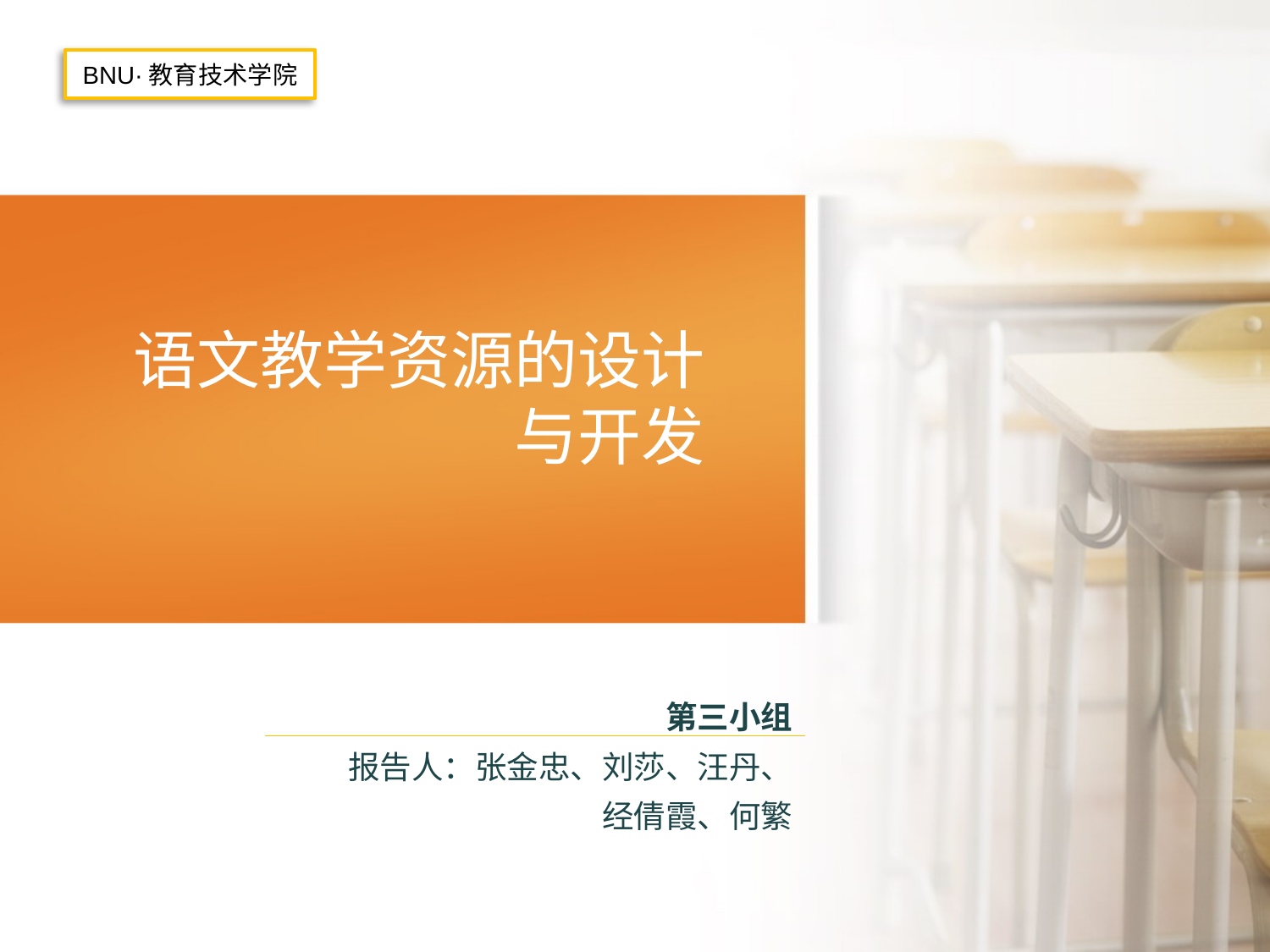

BNU·教育技术学院
语文教学资源的设计与开发
第三小组
报告人：张金忠、刘莎、汪丹、
经倩霞、何繁
由NordriDesign提供
www.nordridesign.com